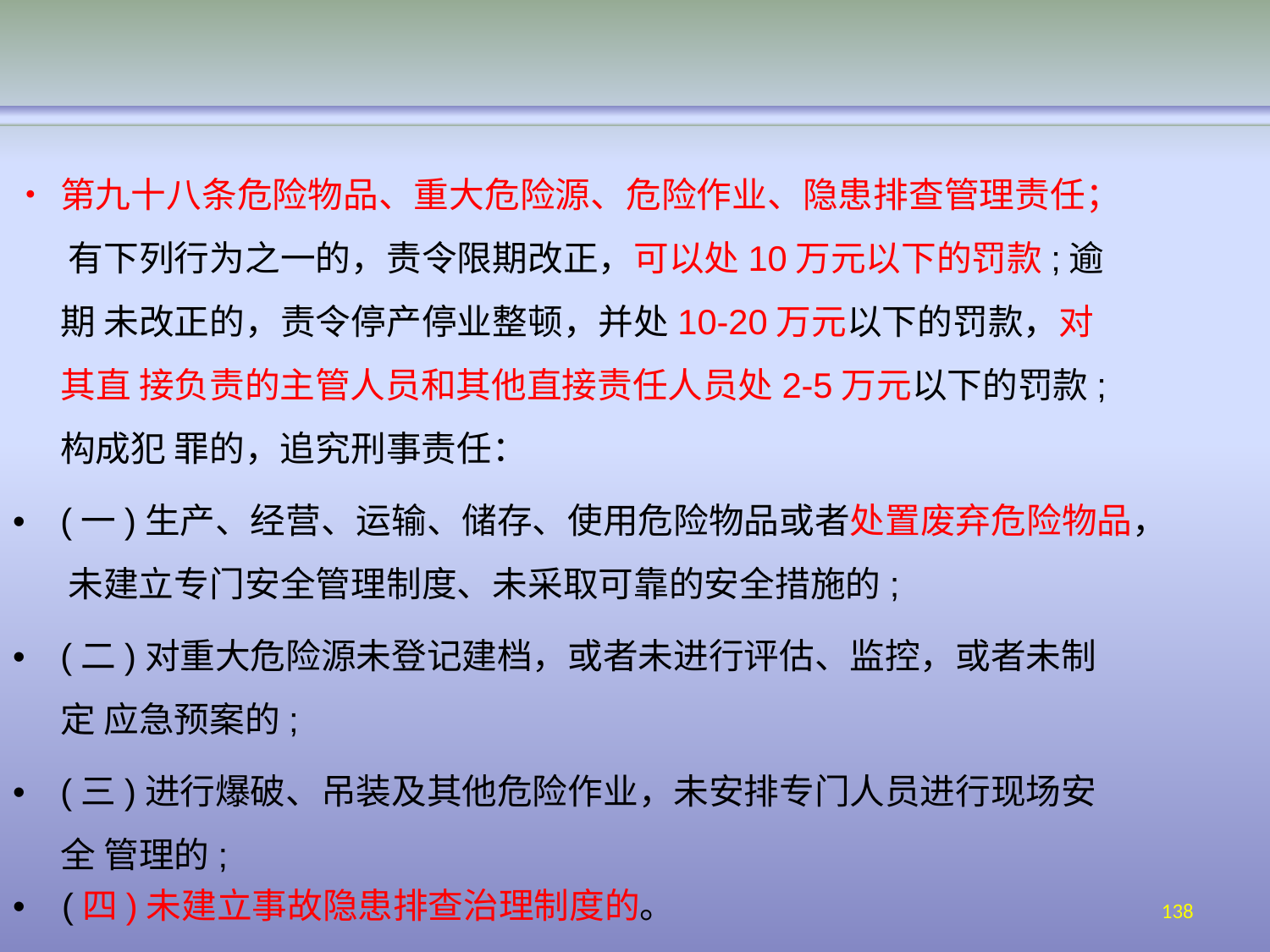

# •	第九十八条危险物品、重大危险源、危险作业、隐患排查管理责任； 有下列行为之一的，责令限期改正，可以处10万元以下的罚款;逾期 未改正的，责令停产停业整顿，并处10-20万元以下的罚款，对其直 接负责的主管人员和其他直接责任人员处2-5万元以下的罚款;构成犯 罪的，追究刑事责任：
•	(一)生产、经营、运输、储存、使用危险物品或者处置废弃危险物品， 未建立专门安全管理制度、未采取可靠的安全措施的;
•	(二)对重大危险源未登记建档，或者未进行评估、监控，或者未制定 应急预案的;
•	(三)进行爆破、吊装及其他危险作业，未安排专门人员进行现场安全 管理的;
•	(四)未建立事故隐患排查治理制度的。
138